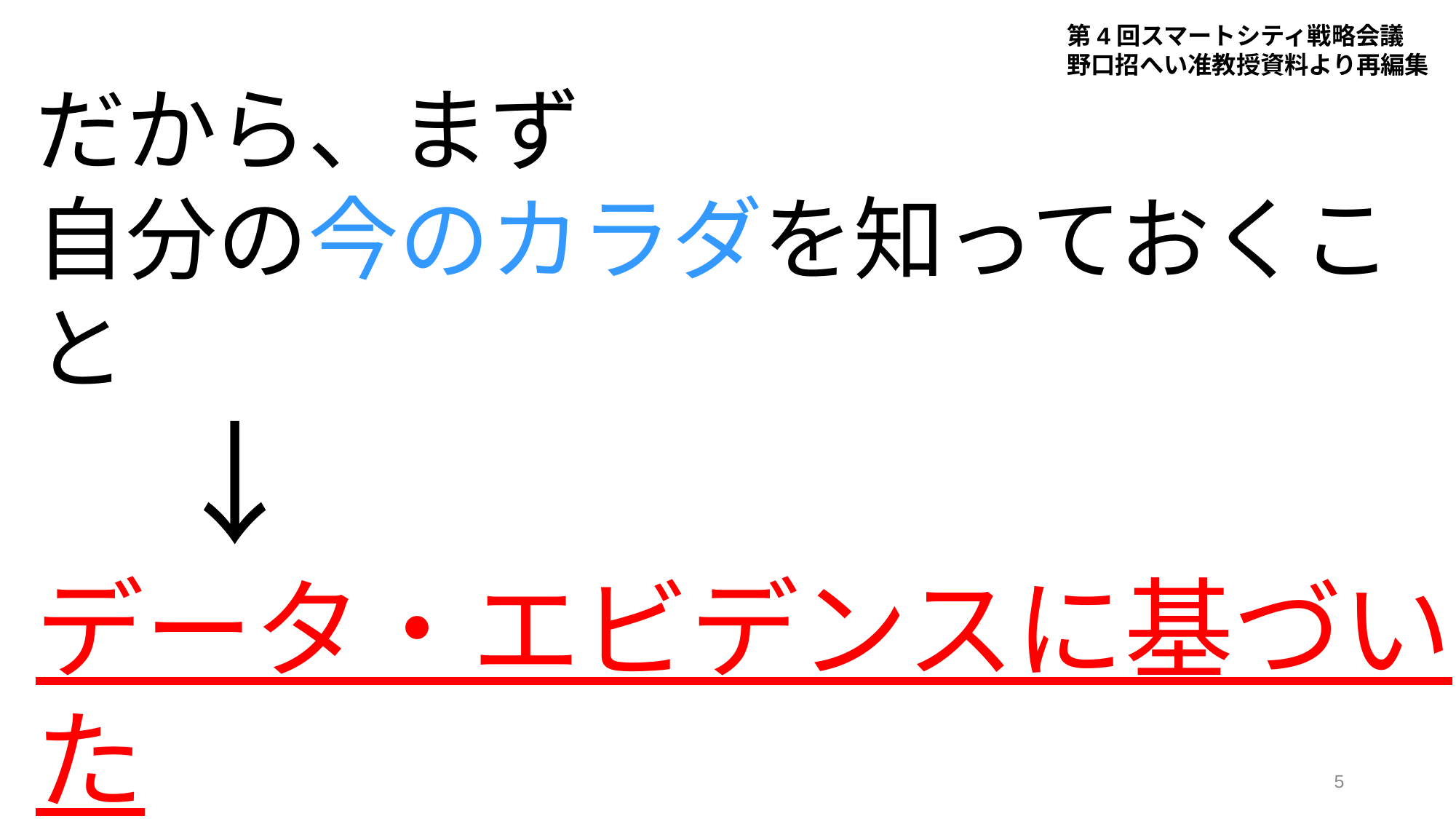

第4回スマートシティ戦略会議
野口招へい准教授資料より再編集
だから、まず
自分の今のカラダを知っておくこと
　↓
データ・エビデンスに基づいた
健診、保健指導が大切！
5